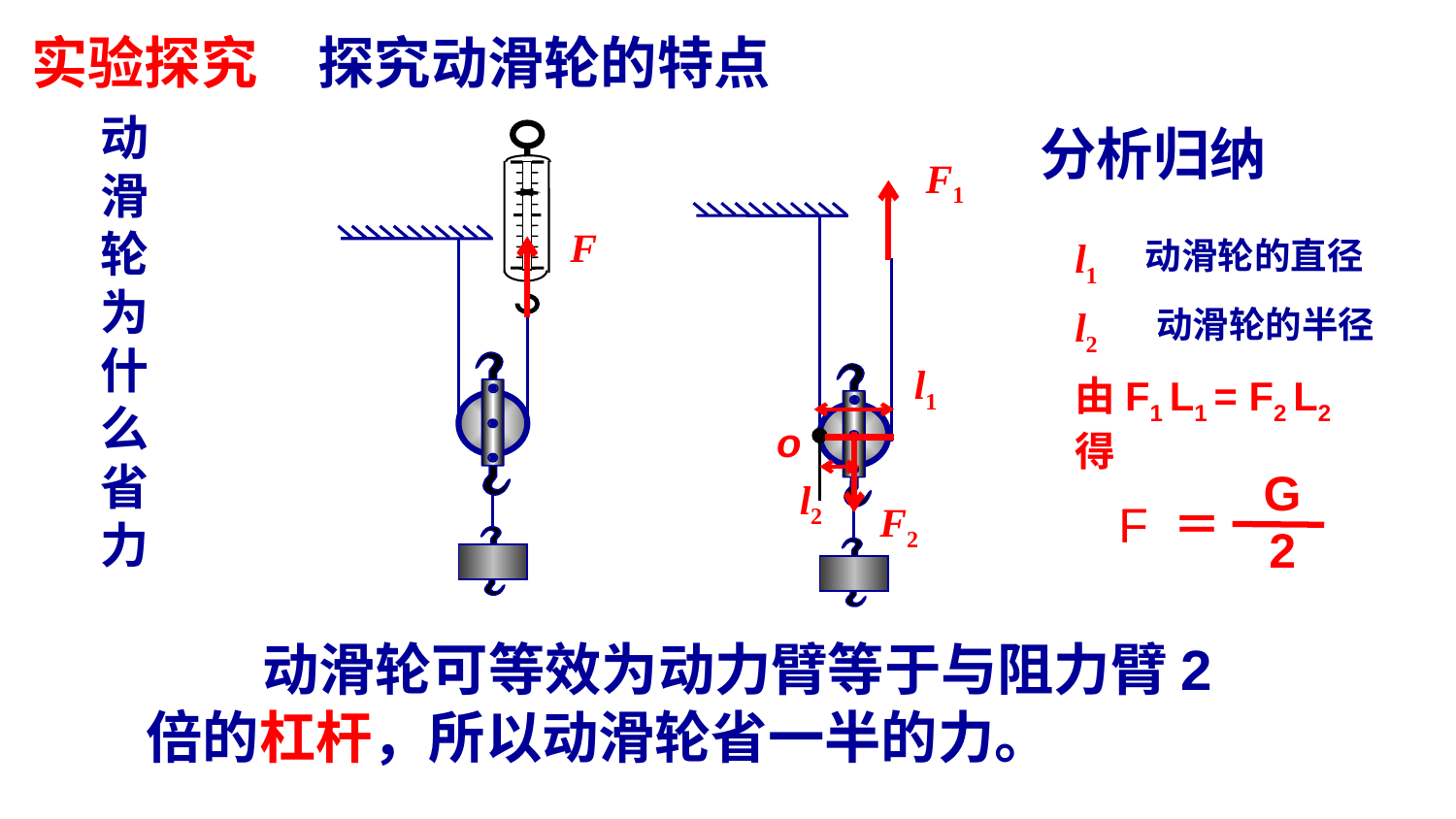

实验探究
探究动滑轮的特点
动滑轮为什么省力
分析归纳

F1

F
l1
动滑轮的直径
l2
动滑轮的半径
l1
由F1 L1 = F2 L2得
o

G
F ＝
2

l2
F2
        动滑轮可等效为动力臂等于与阻力臂2倍的杠杆，所以动滑轮省一半的力。